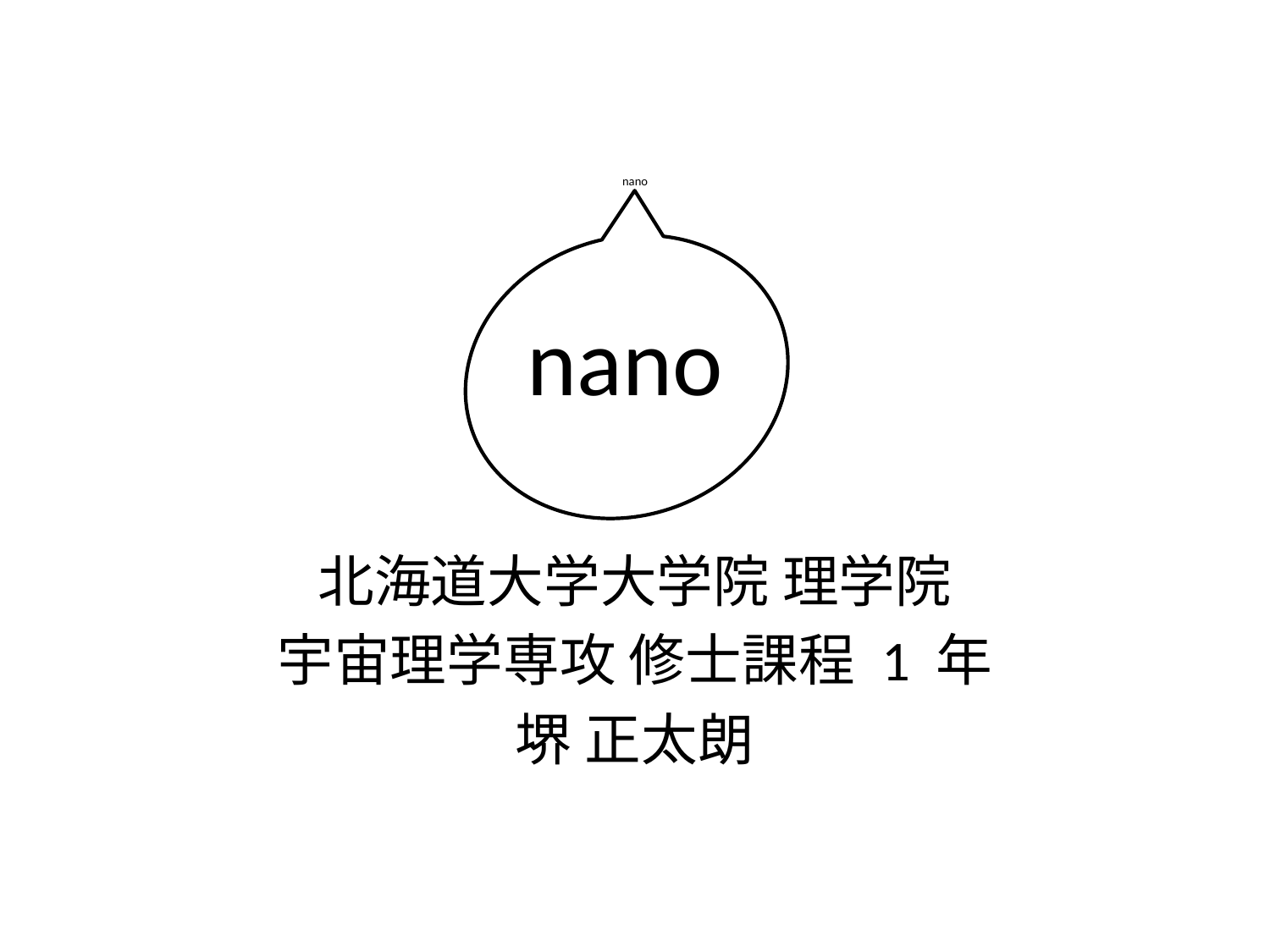

# nano

nano
北海道大学大学院 理学院
宇宙理学専攻 修士課程 1 年
堺 正太朗